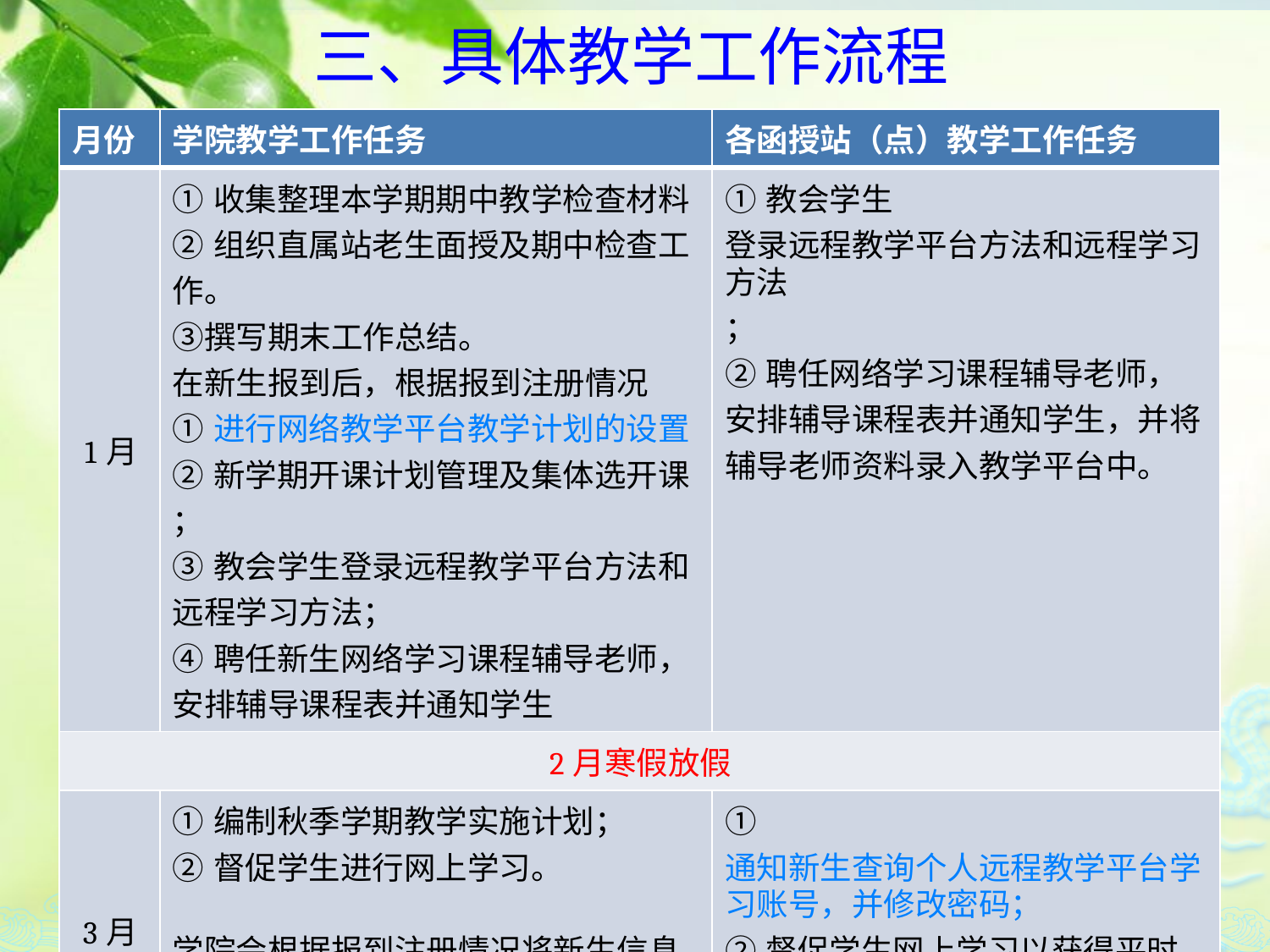

# 三、具体教学工作流程
| 月份 | 学院教学工作任务 | 各函授站（点）教学工作任务 |
| --- | --- | --- |
| 1月 | ①收集整理本学期期中教学检查材料 ②组织直属站老生面授及期中检查工作。 ③撰写期末工作总结。 在新生报到后，根据报到注册情况 ①进行网络教学平台教学计划的设置 ②新学期开课计划管理及集体选开课； ③教会学生登录远程教学平台方法和远程学习方法； ④聘任新生网络学习课程辅导老师，安排辅导课程表并通知学生 | ①教会学生登录远程教学平台方法和远程学习方法； ②聘任网络学习课程辅导老师，安排辅导课程表并通知学生，并将辅导老师资料录入教学平台中。 |
| 2月寒假放假 |  |  |
| 3月 | ①编制秋季学期教学实施计划； ②督促学生进行网上学习。 学院会根据报到注册情况将新生信息导入学院教学平台，编制新生学习账号和密码并发布到网站上以供查询 | ①通知新生查询个人远程教学平台学习账号，并修改密码； ②督促学生网上学习以获得平时成绩。 |